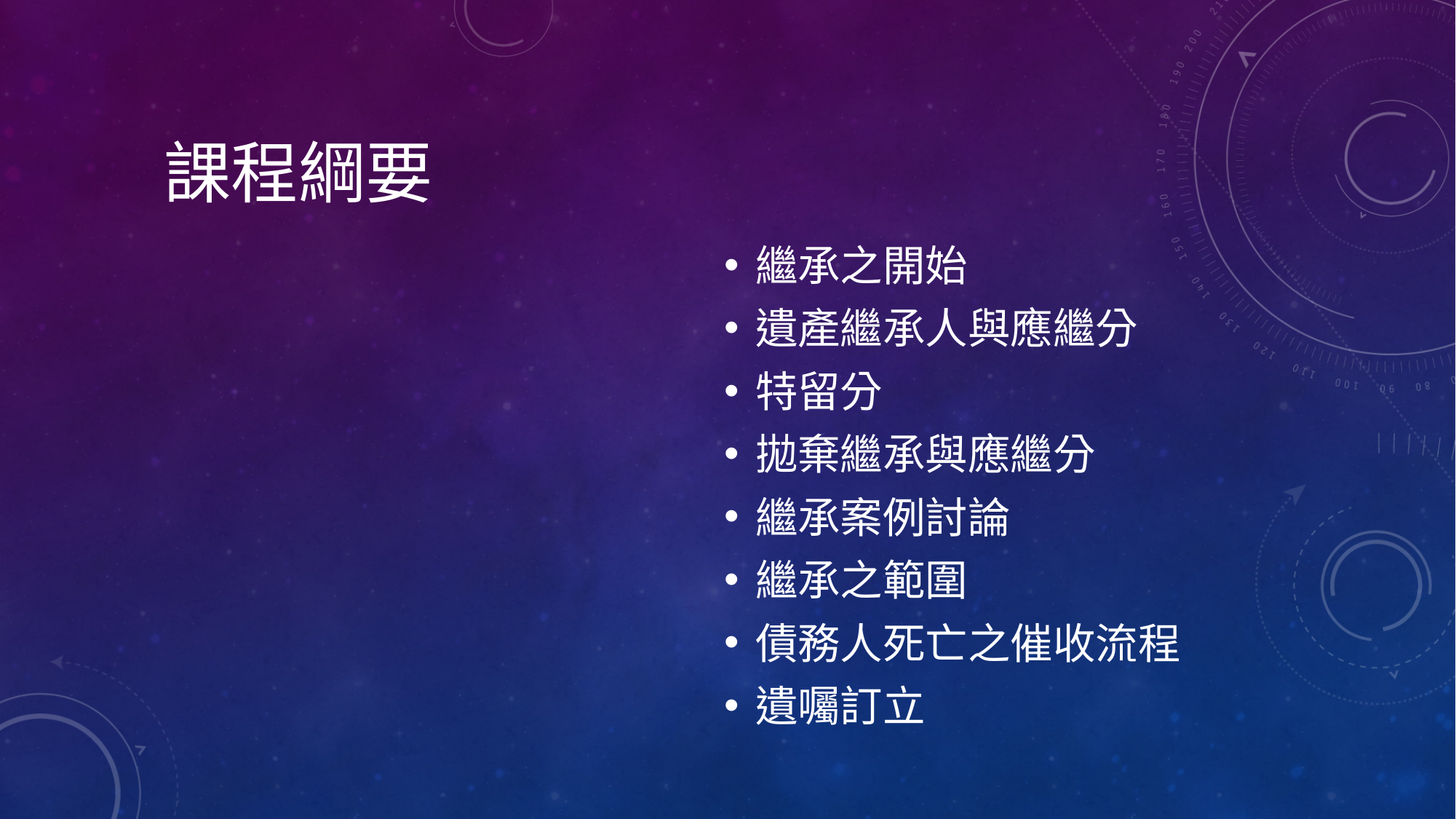

# 課程綱要
繼承之開始
遺產繼承人與應繼分
特留分
拋棄繼承與應繼分
繼承案例討論
繼承之範圍
債務人死亡之催收流程
遺囑訂立